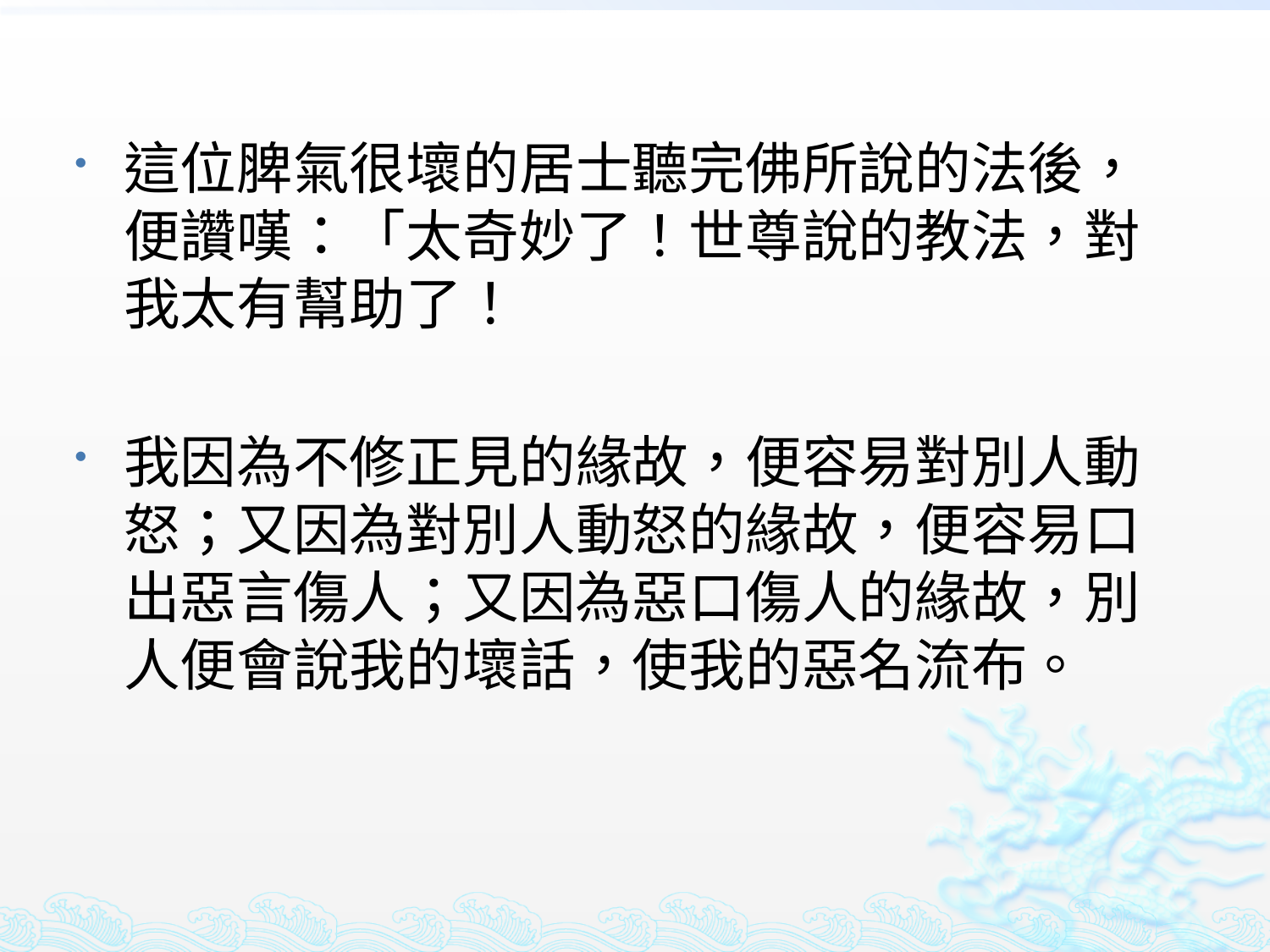

這位脾氣很壞的居士聽完佛所說的法後，便讚嘆：「太奇妙了！世尊說的教法，對我太有幫助了！

我因為不修正見的緣故，便容易對別人動怒；又因為對別人動怒的緣故，便容易口出惡言傷人；又因為惡口傷人的緣故，別人便會說我的壞話，使我的惡名流布。